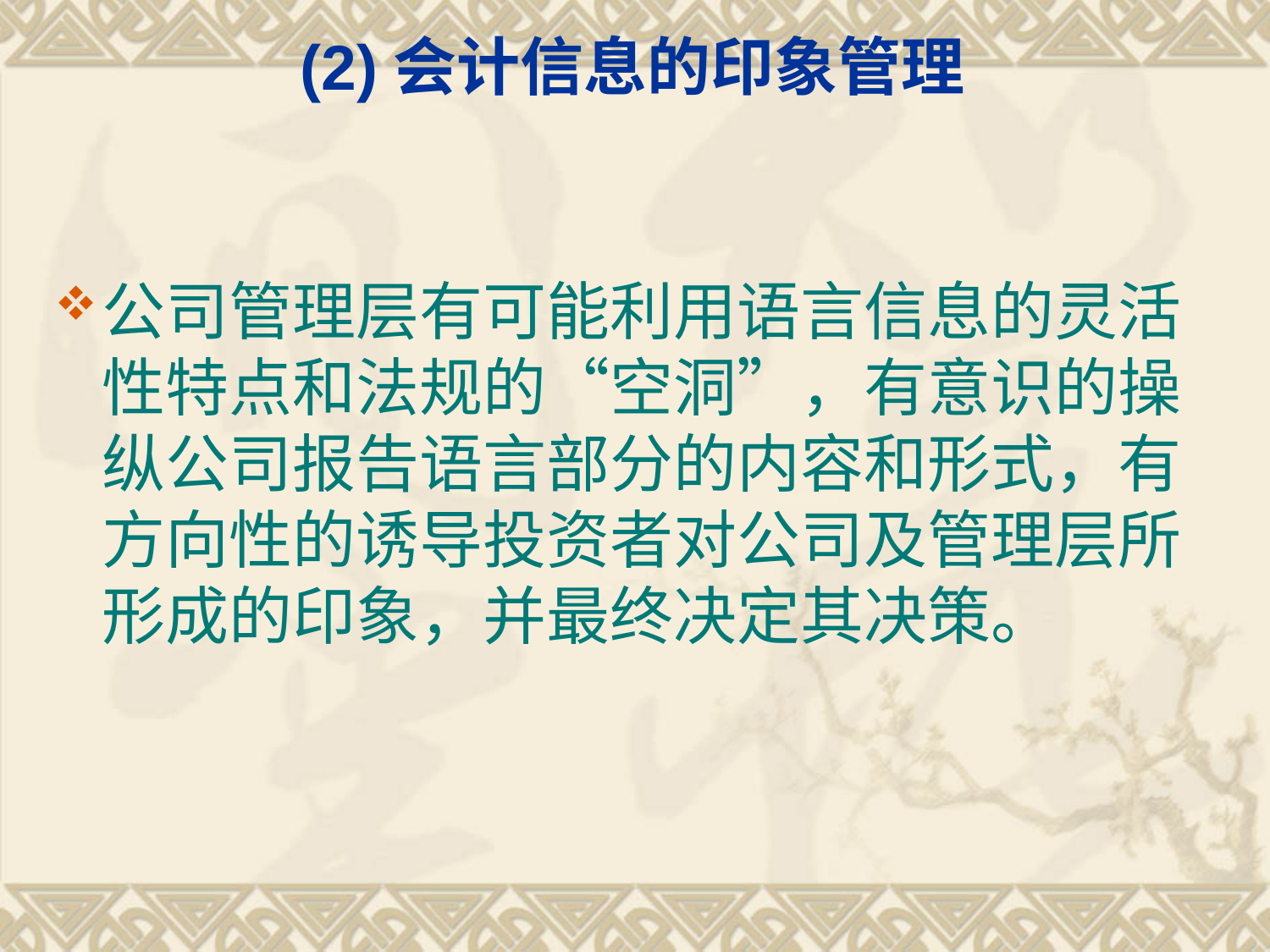

# (2)会计信息的印象管理
公司管理层有可能利用语言信息的灵活性特点和法规的“空洞”，有意识的操纵公司报告语言部分的内容和形式，有方向性的诱导投资者对公司及管理层所形成的印象，并最终决定其决策。